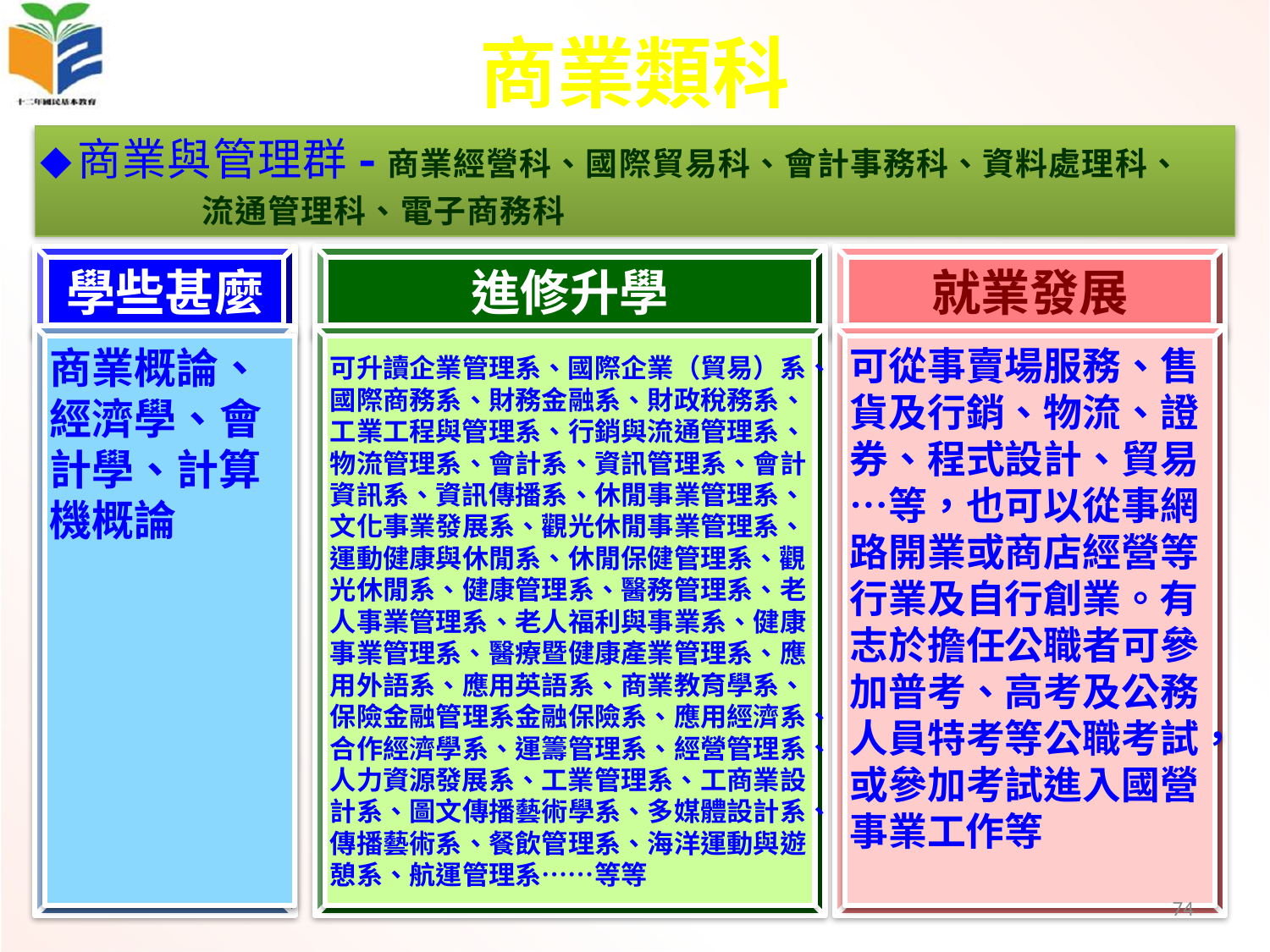

# 商業類科
◆商業與管理群-商業經營科、國際貿易科、會計事務科、資料處理科、
                   流通管理科、電子商務科

學些甚麼
進修升學
就業發展

商業概論、經濟學、會計學、計算機概論

可升讀企業管理系、國際企業（貿易）系、國際商務系、財務金融系、財政稅務系、工業工程與管理系、行銷與流通管理系、物流管理系、會計系、資訊管理系、會計資訊系、資訊傳播系、休閒事業管理系、文化事業發展系、觀光休閒事業管理系、運動健康與休閒系、休閒保健管理系、觀光休閒系、健康管理系、醫務管理系、老人事業管理系、老人福利與事業系、健康事業管理系、醫療暨健康產業管理系、應用外語系、應用英語系、商業教育學系、保險金融管理系金融保險系、應用經濟系、合作經濟學系、運籌管理系、經營管理系、人力資源發展系、工業管理系、工商業設計系、圖文傳播藝術學系、多媒體設計系、傳播藝術系、餐飲管理系、海洋運動與遊憩系、航運管理系……等等
可從事賣場服務、售貨及行銷、物流、證券、程式設計、貿易…等，也可以從事網路開業或商店經營等行業及自行創業。有志於擔任公職者可參加普考、高考及公務人員特考等公職考試，或參加考試進入國營事業工作等

74